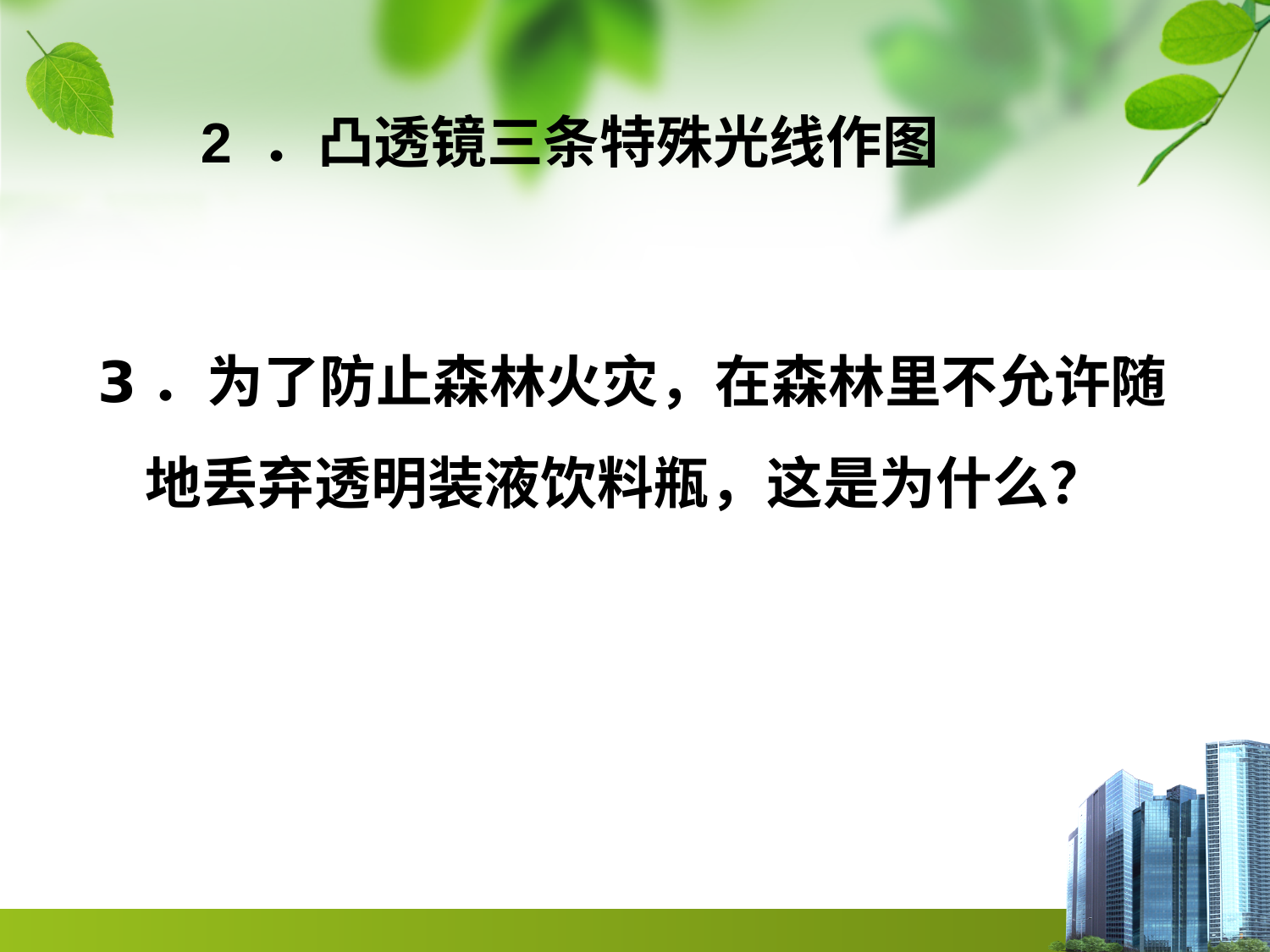

2 ．凸透镜三条特殊光线作图

# 3．为了防止森林火灾，在森林里不允许随地丢弃透明装液饮料瓶，这是为什么？